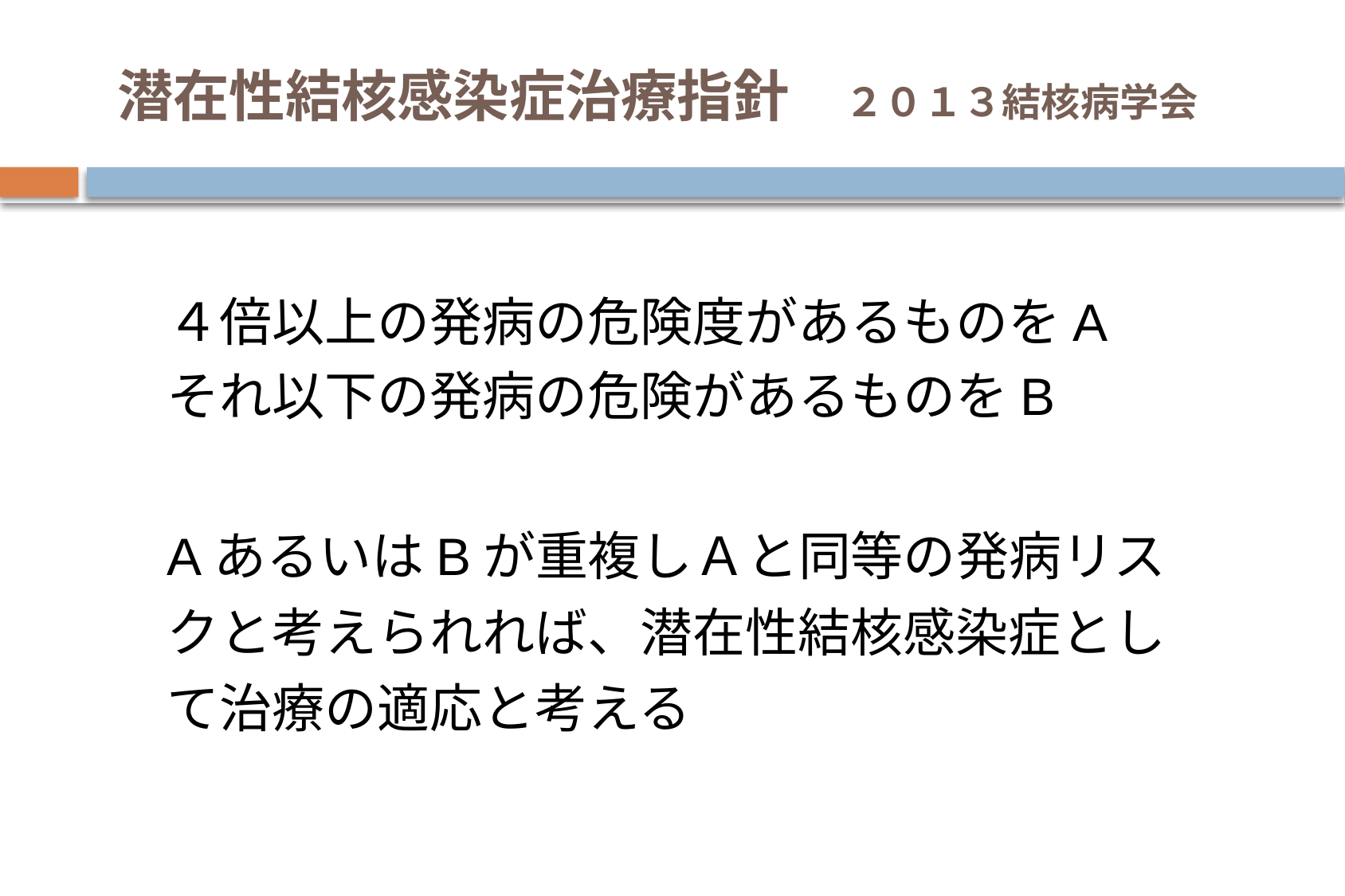

# 潜在性結核感染症治療指針　２０１３結核病学会
４倍以上の発病の危険度があるものをA
それ以下の発病の危険があるものをB

AあるいはBが重複しＡと同等の発病リスクと考えられれば、潜在性結核感染症として治療の適応と考える